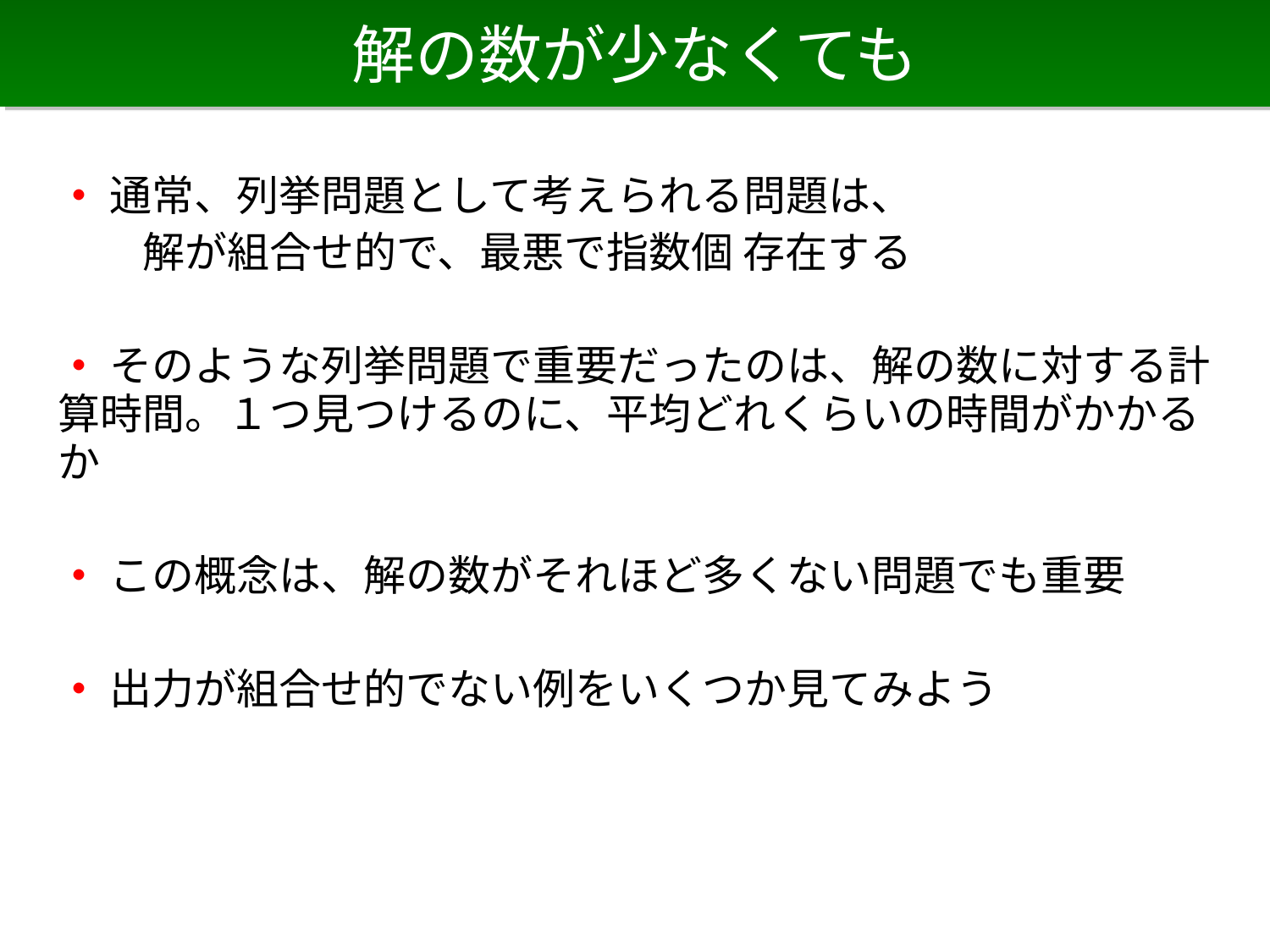

# 解の数が少なくても
・ 通常、列挙問題として考えられる問題は、
　　解が組合せ的で、最悪で指数個 存在する

・ そのような列挙問題で重要だったのは、解の数に対する計算時間。１つ見つけるのに、平均どれくらいの時間がかかるか

・ この概念は、解の数がそれほど多くない問題でも重要

・ 出力が組合せ的でない例をいくつか見てみよう